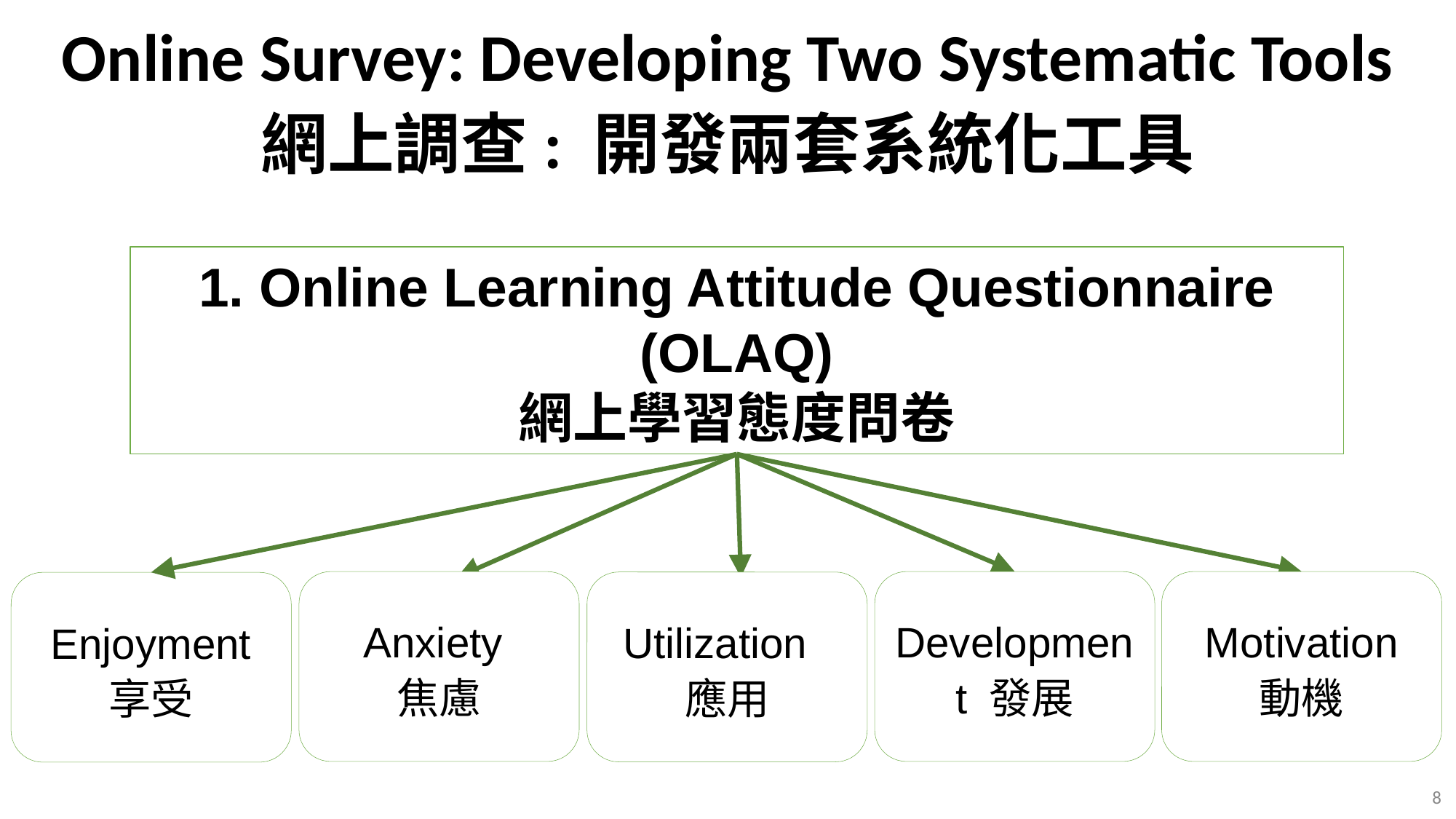

# Online Survey: Developing Two Systematic Tools 網上調查: 開發兩套系統化工具
1. Online Learning Attitude Questionnaire (OLAQ)
網上學習態度問卷
Motivation
動機
Development 發展
Anxiety
焦慮
Utilization
應用
Enjoyment
享受
8